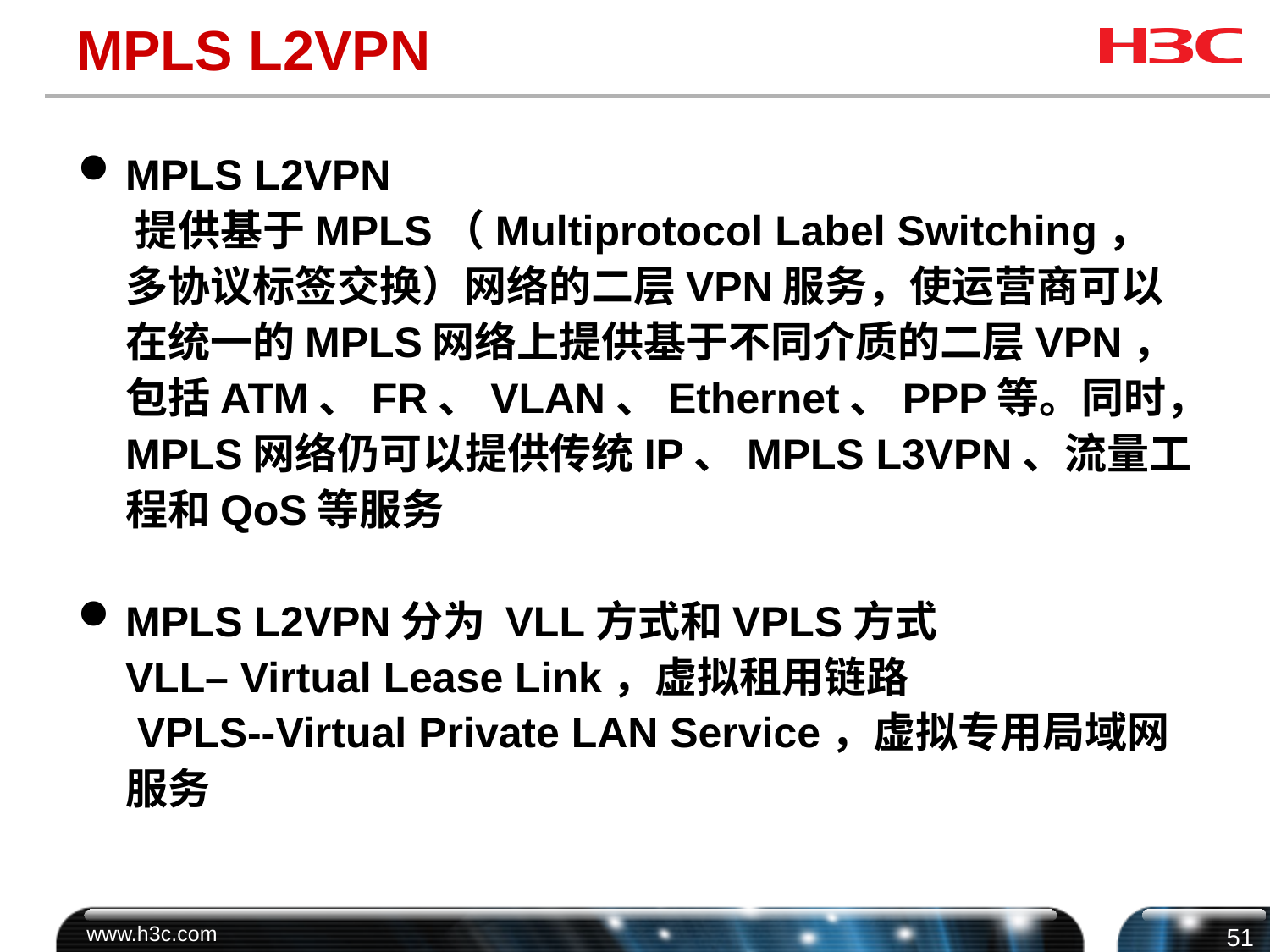

# MPLS L2VPN
MPLS L2VPN
     提供基于MPLS（Multiprotocol Label Switching，多协议标签交换）网络的二层VPN服务，使运营商可以在统一的MPLS网络上提供基于不同介质的二层VPN，包括ATM、FR、VLAN、Ethernet、PPP等。同时，MPLS网络仍可以提供传统IP、MPLS L3VPN、流量工程和QoS等服务

MPLS L2VPN分为 VLL方式和VPLS方式
	VLL– Virtual Lease Link，虚拟租用链路
     VPLS--Virtual Private LAN Service，虚拟专用局域网服务